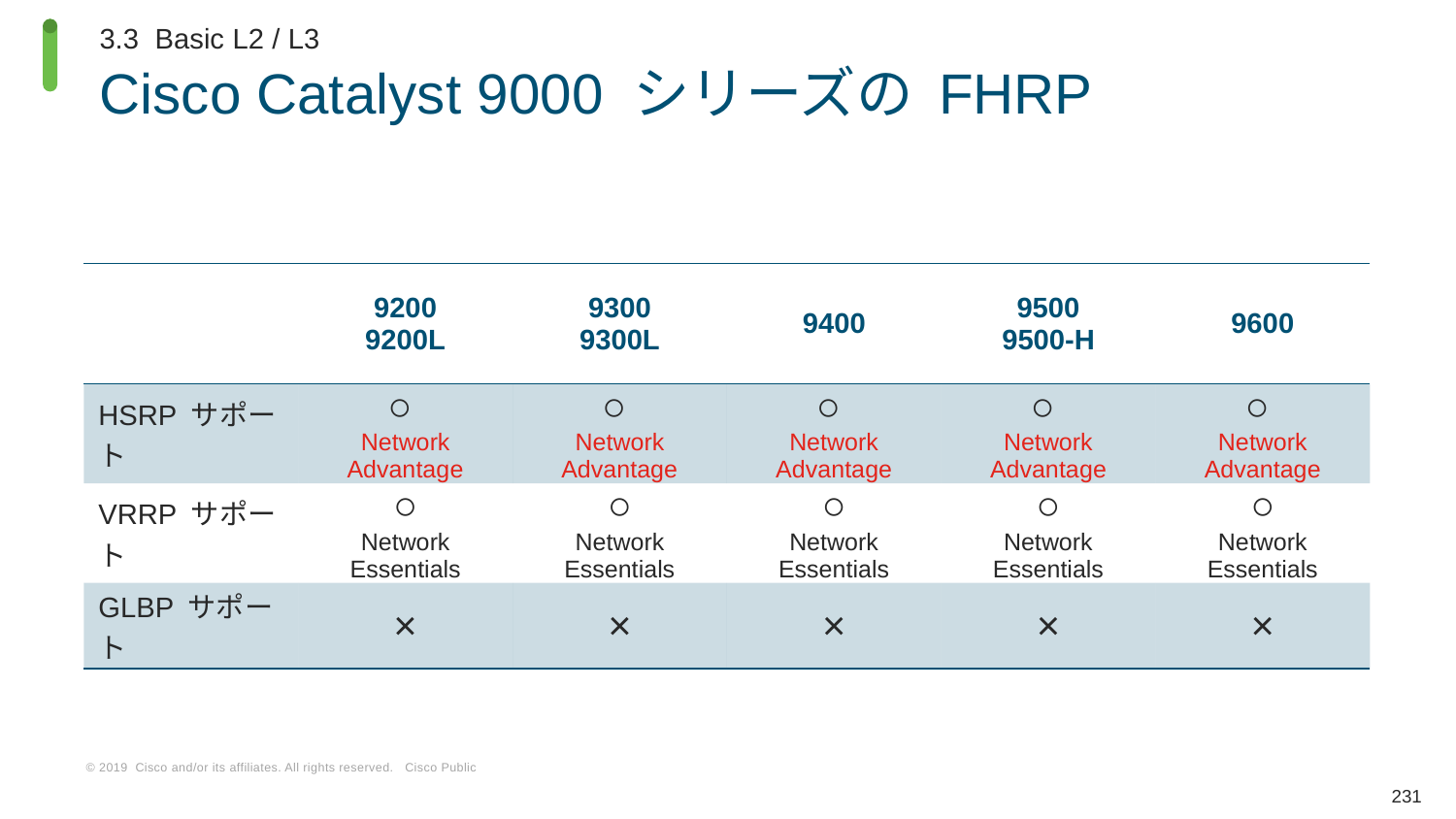

3.3  Basic L2 / L3
# Cisco Catalyst 9000 シリーズの FHRP
|  | 9200 9200L | 9300 9300L | 9400 | 9500 9500-H | 9600 |
| --- | --- | --- | --- | --- | --- |
| HSRP サポート | ○ Network Advantage | ○ Network Advantage | ○ Network Advantage | ○ Network Advantage | ○ Network Advantage |
| VRRP サポート | ○ Network Essentials | ○ Network Essentials | ○ Network Essentials | ○ Network Essentials | ○ Network Essentials |
| GLBP サポート | × | × | × | × | × |
231